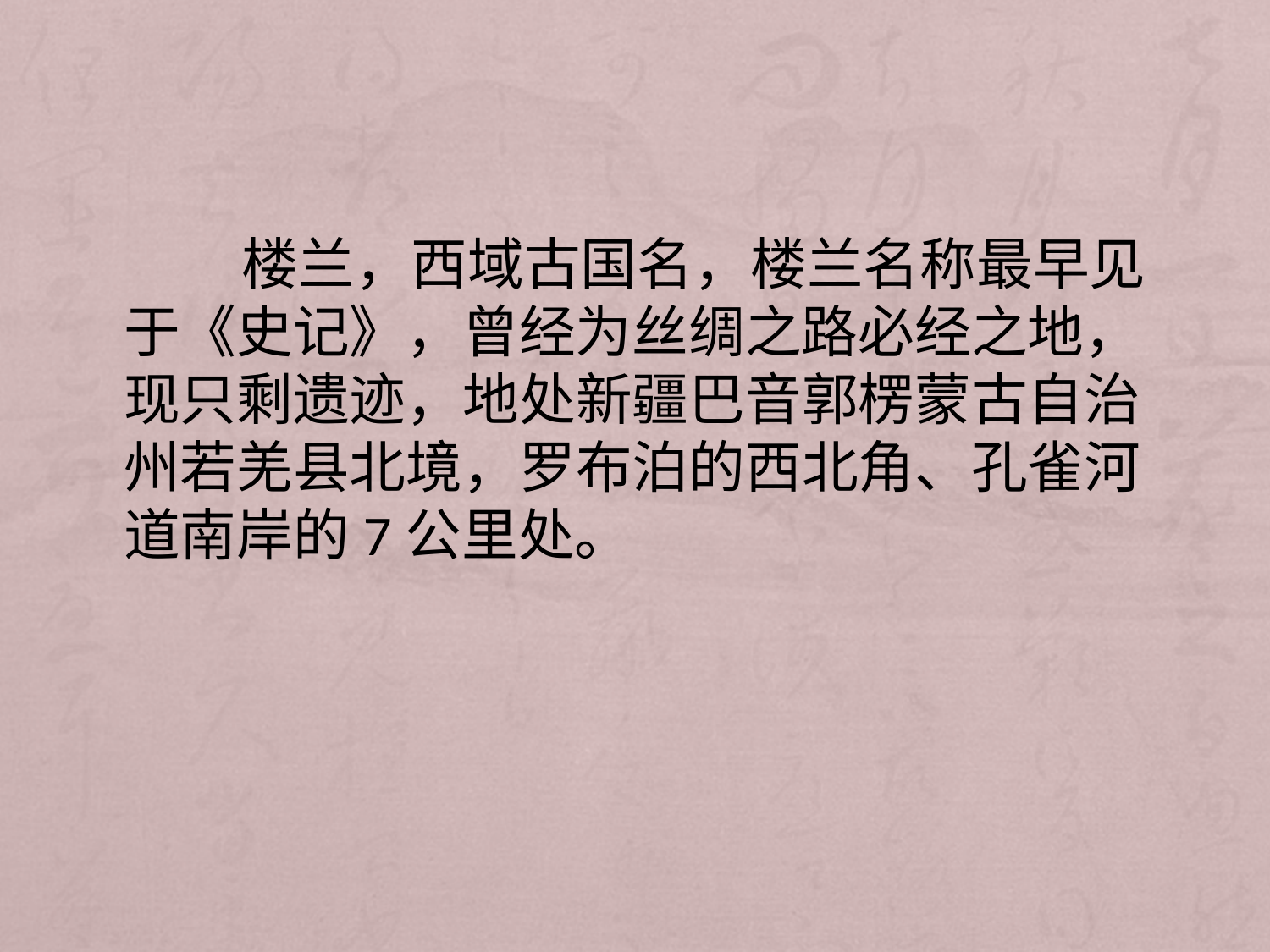

#
            楼兰，西域古国名，楼兰名称最早见于《史记》，曾经为丝绸之路必经之地，现只剩遗迹，地处新疆巴音郭楞蒙古自治州若羌县北境，罗布泊的西北角、孔雀河道南岸的7公里处。